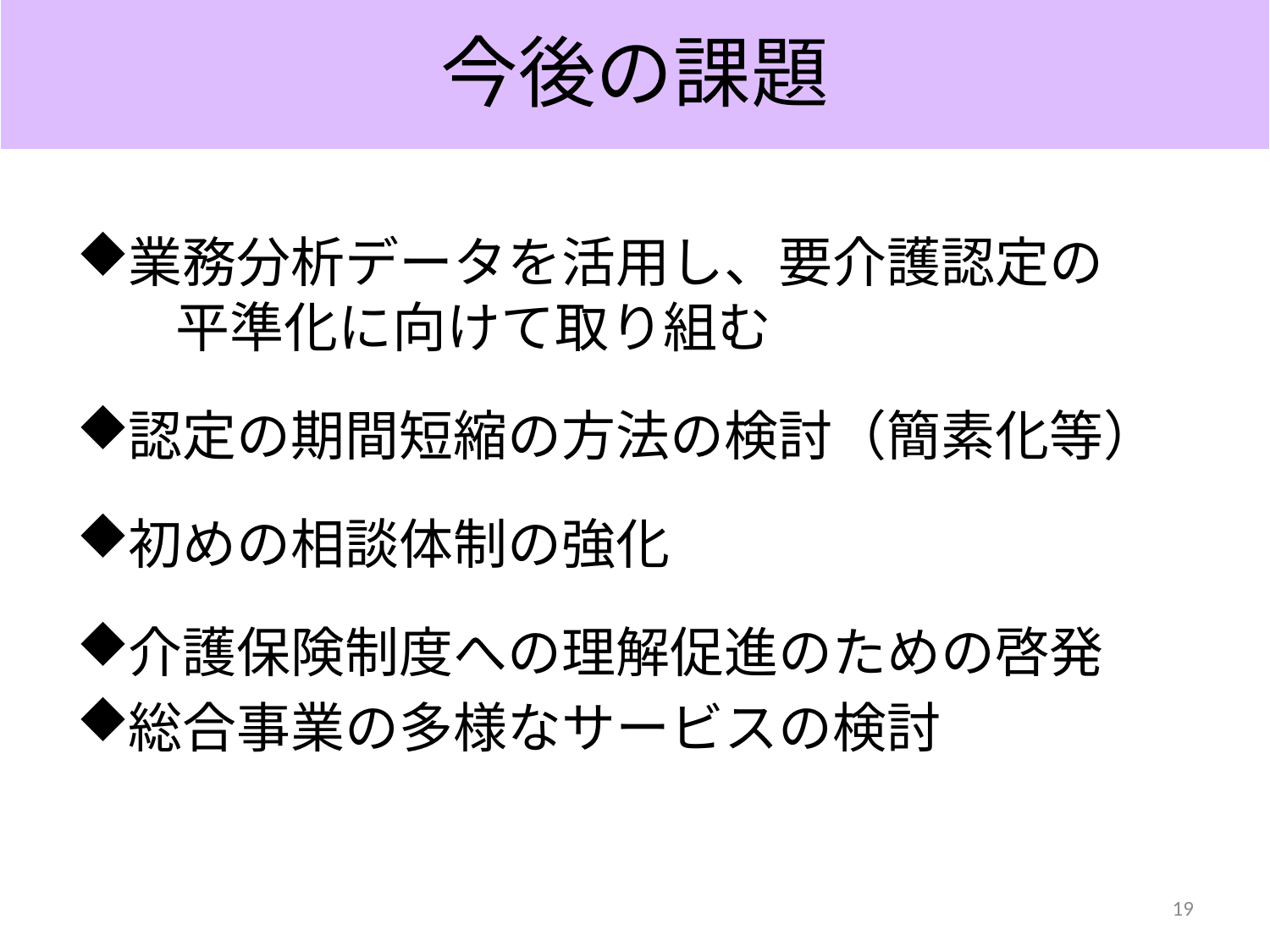

# 今後の課題
業務分析データを活用し、要介護認定の　　平準化に向けて取り組む
認定の期間短縮の方法の検討（簡素化等）
初めの相談体制の強化
介護保険制度への理解促進のための啓発
総合事業の多様なサービスの検討
19